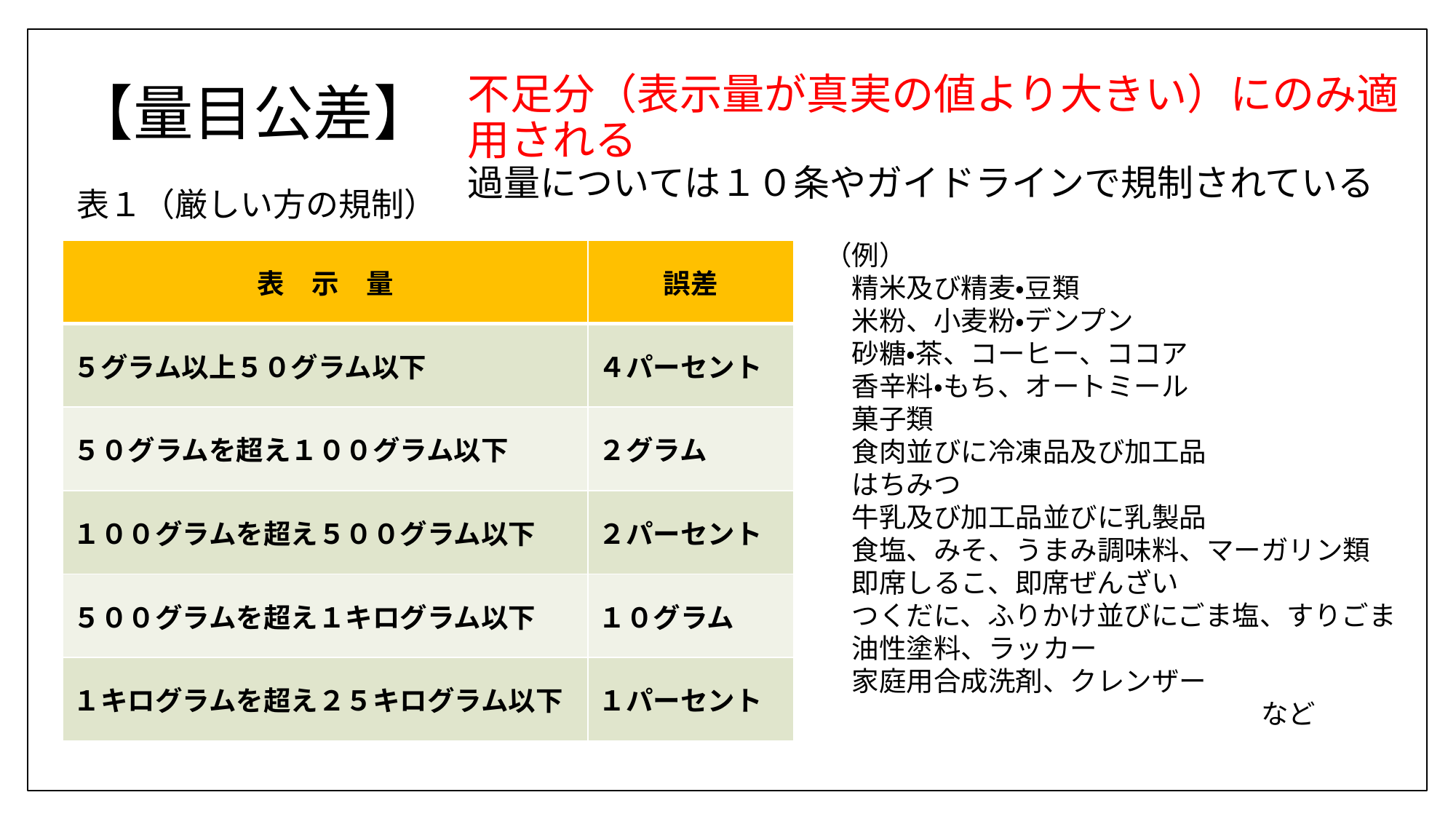

不足分（表示量が真実の値より大きい）にのみ適用される
過量については１０条やガイドラインで規制されている
# 【量目公差】
表１（厳しい方の規制）
（例）
　精米及び精麦・豆類
　米粉、小麦粉・デンプン
　砂糖・茶、コーヒー、ココア
　香辛料・もち、オートミール
　菓子類
　食肉並びに冷凍品及び加工品
　はちみつ
　牛乳及び加工品並びに乳製品
　食塩、みそ、うまみ調味料、マーガリン類
　即席しるこ、即席ぜんざい
　つくだに、ふりかけ並びにごま塩、すりごま
　油性塗料、ラッカー
　家庭用合成洗剤、クレンザー
　　　　　　　　　　　　　　　　など
| 表　示　量 | 誤差 |
| --- | --- |
| ５グラム以上５０グラム以下 | ４パーセント |
| ５０グラムを超え１００グラム以下 | ２グラム |
| １００グラムを超え５００グラム以下 | ２パーセント |
| ５００グラムを超え１キログラム以下 | １０グラム |
| １キログラムを超え２５キログラム以下 | １パーセント |